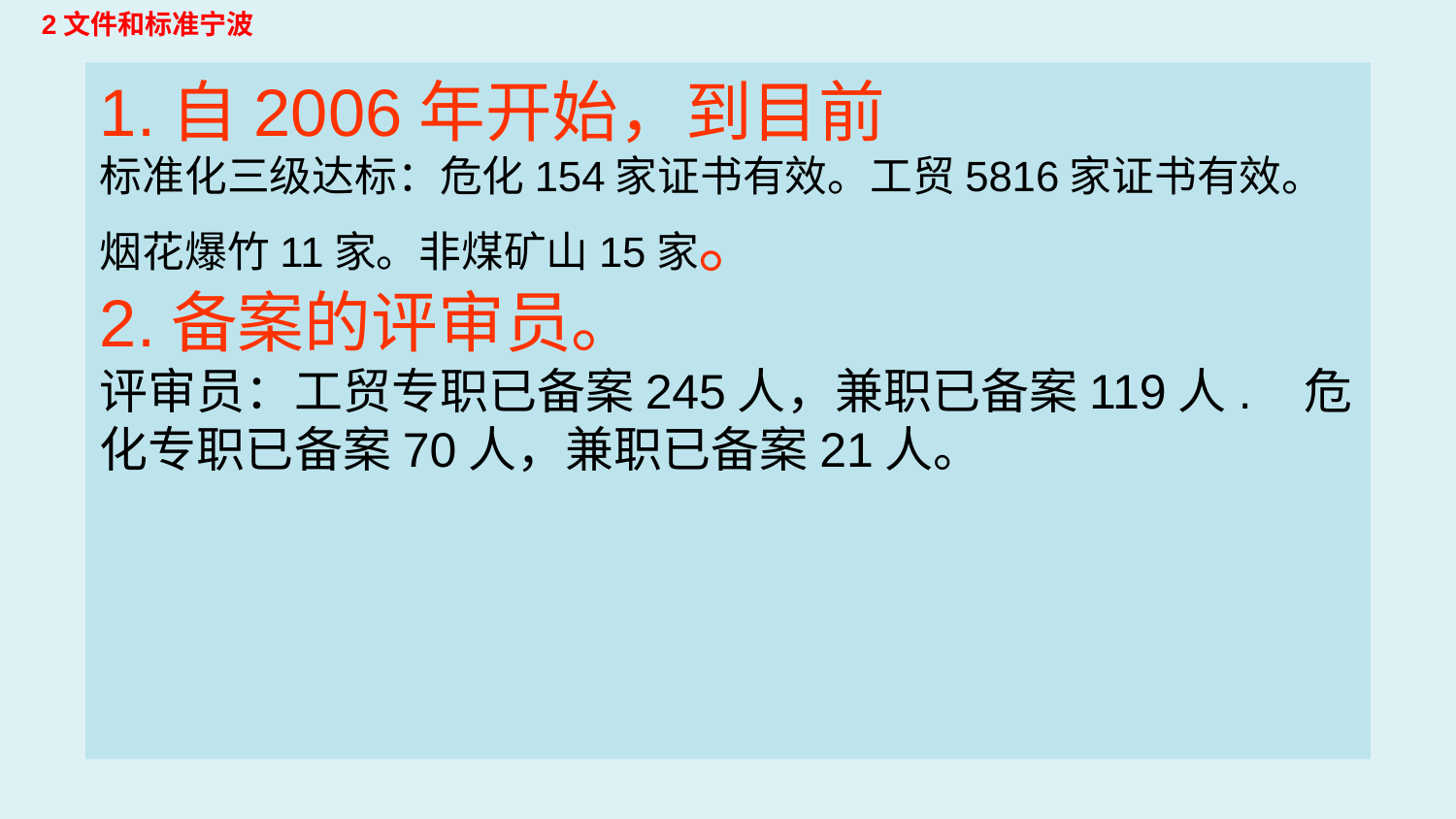

2文件和标准宁波
1.自2006年开始，到目前
标准化三级达标：危化154家证书有效。工贸5816家证书有效。烟花爆竹11家。非煤矿山15家。
2.备案的评审员。
评审员：工贸专职已备案245人，兼职已备案119人.   危化专职已备案70人，兼职已备案21人。